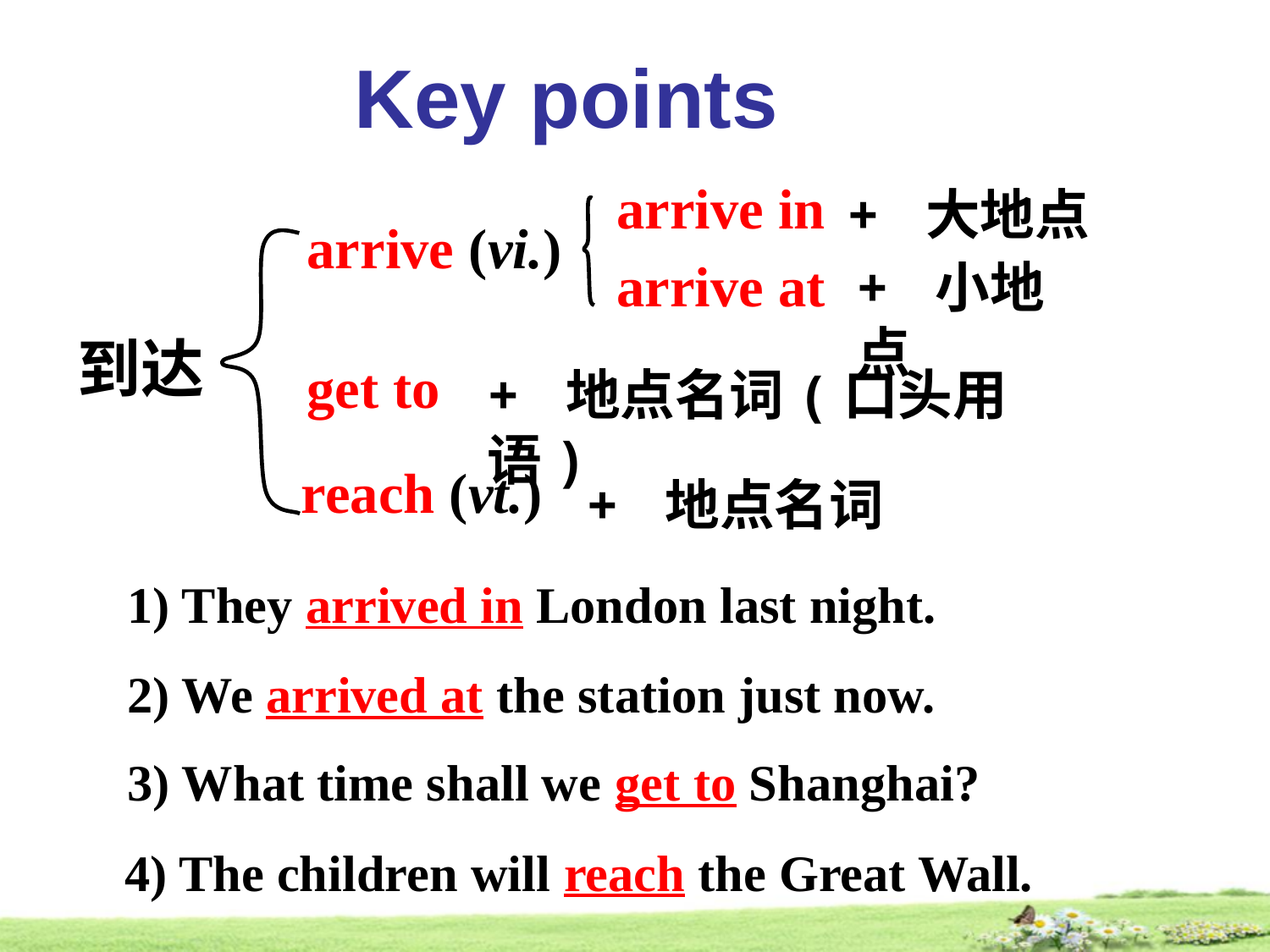

#
Key points
arrive in
arrive at
+ 大地点

arrive (vi.)

+ 小地点
到达
get to
+ 地点名词(口头用语)
reach (vt.)
+ 地点名词
1) They arrived in London last night.
2) We arrived at the station just now.
3) What time shall we get to Shanghai?
4) The children will reach the Great Wall.